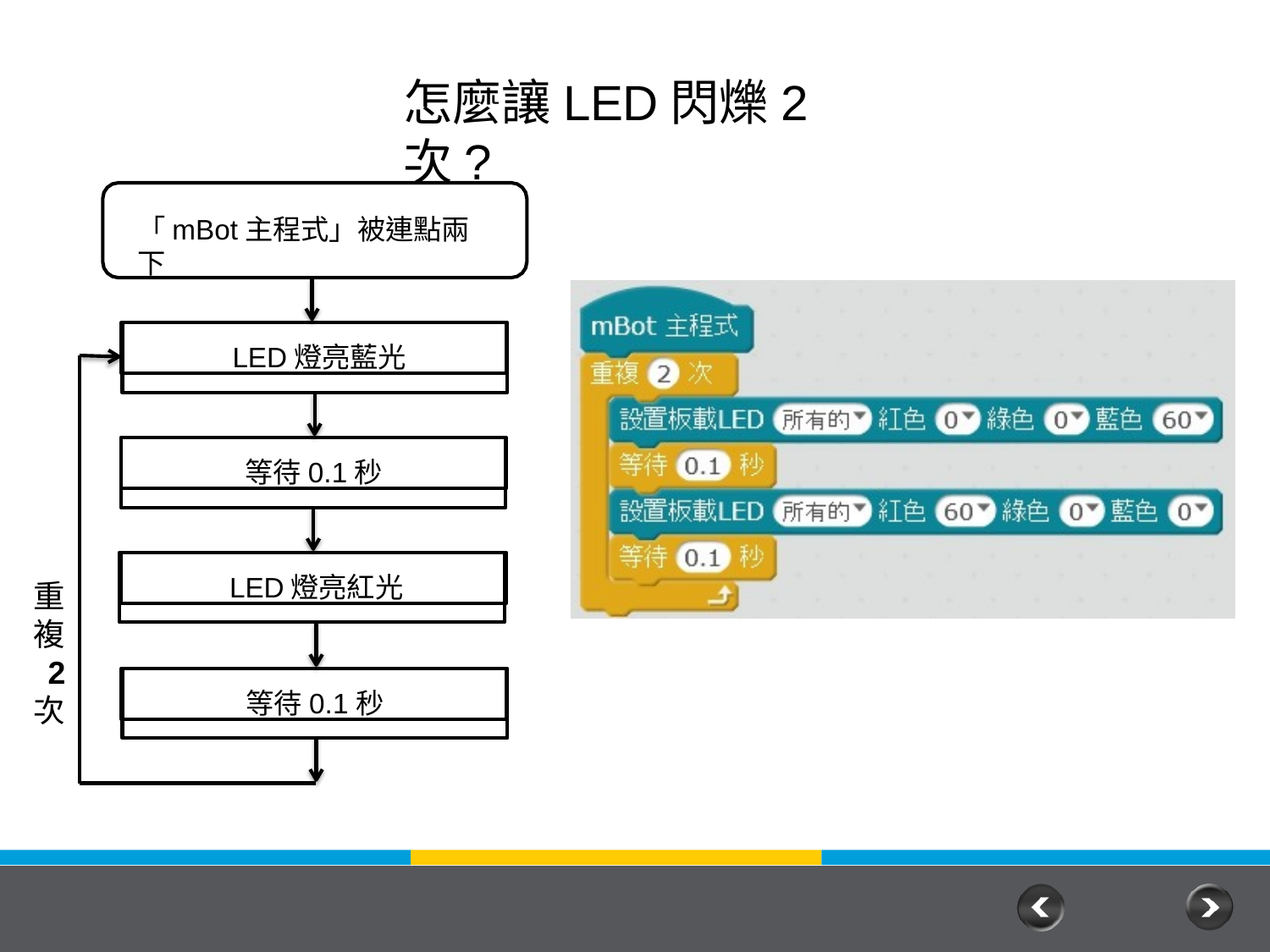

# 怎麼讓LED閃爍2次?

「mBot主程式」被連點兩下

LED燈亮藍光

等待0.1秒

LED燈亮紅光
重 複  2
次

等待0.1秒

32